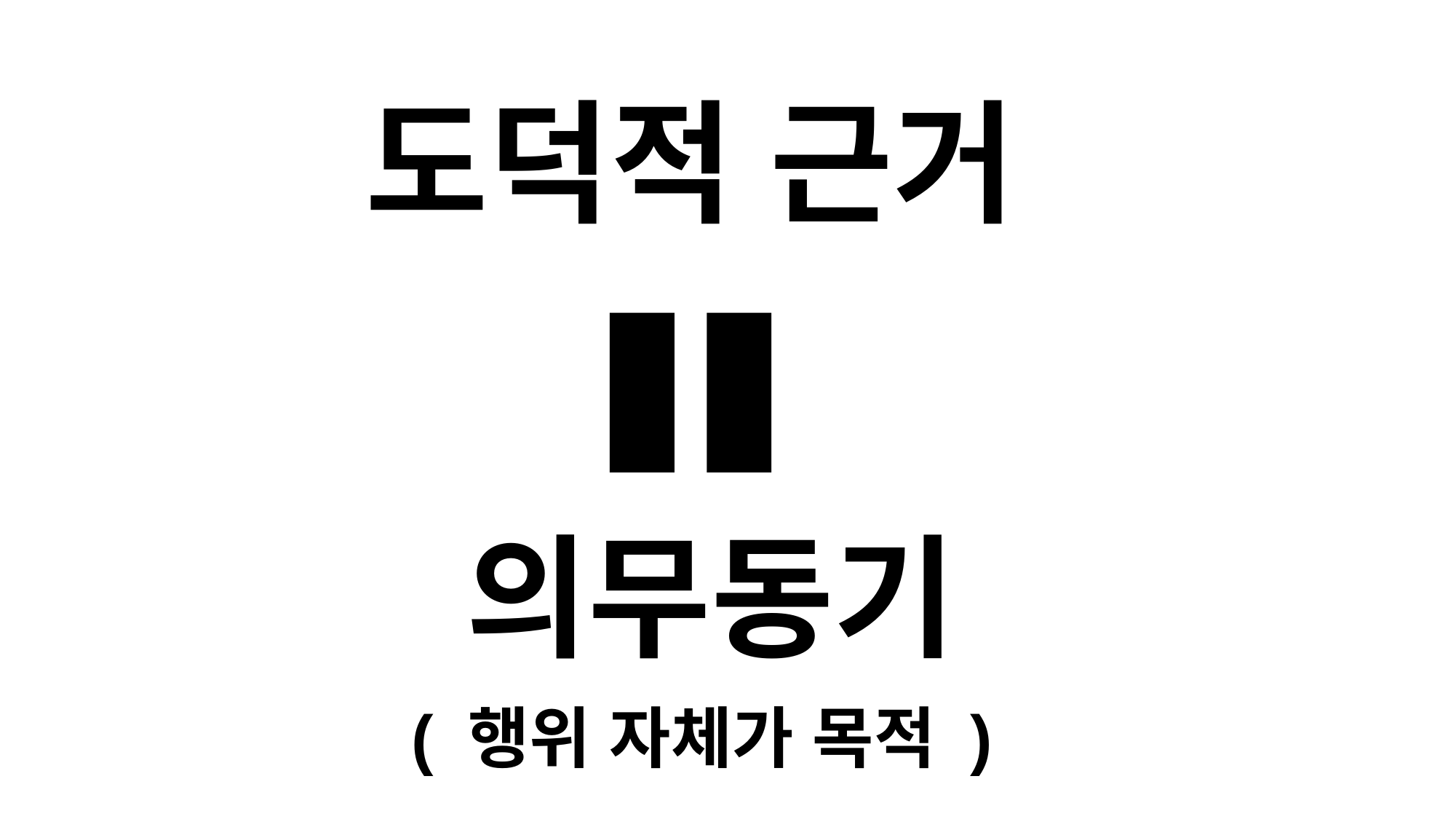

# 도덕적 근거

의무동기
( 행위 자체가 목적 )